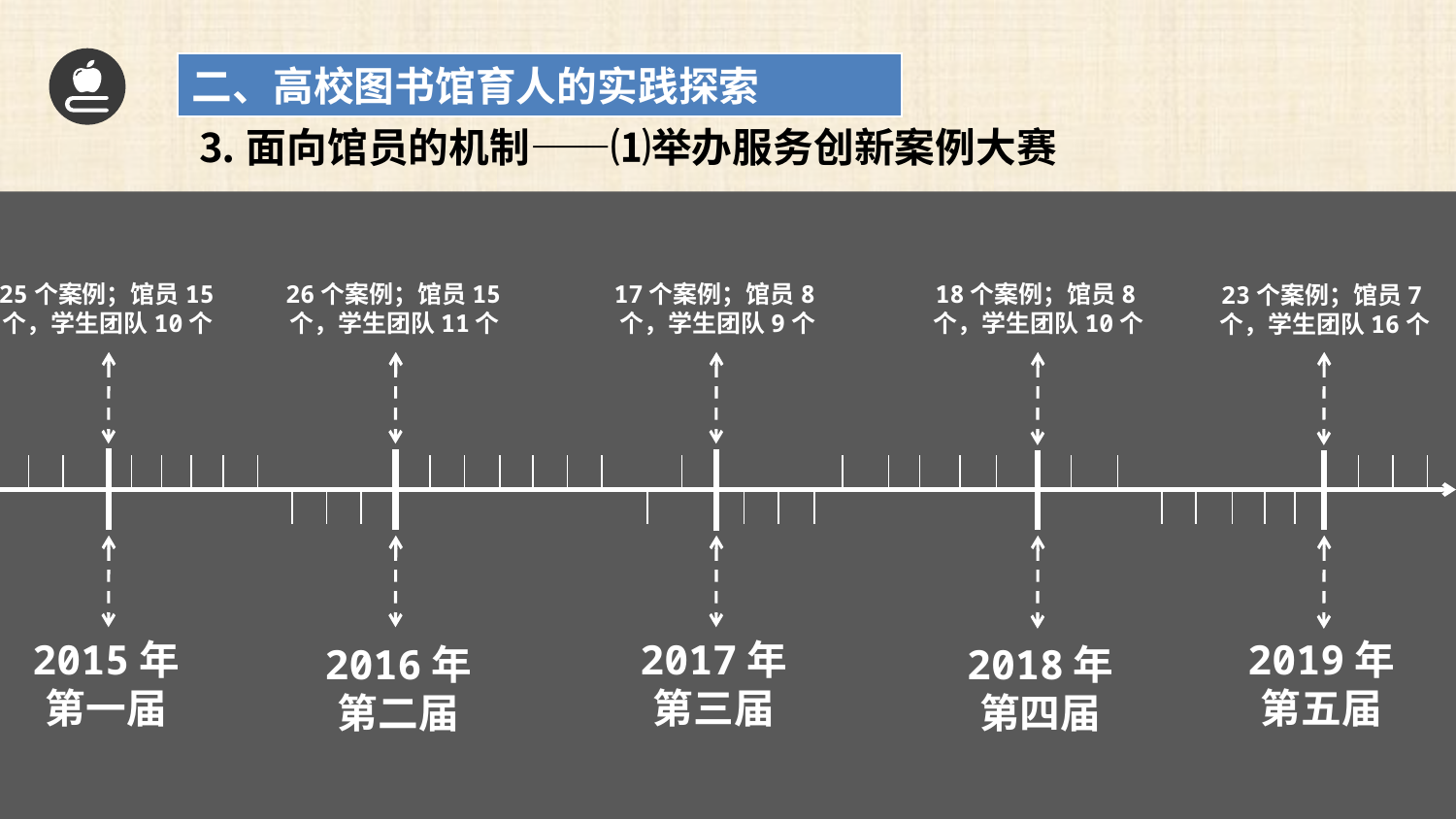

二、高校图书馆育人的实践探索
⒊面向馆员的机制——⑴举办服务创新案例大赛

25个案例；馆员15个，学生团队10个
26个案例；馆员15个，学生团队11个
17个案例；馆员8个，学生团队9个
18个案例；馆员8个，学生团队10个
23个案例；馆员7个，学生团队16个
2015年第一届
2017年第三届
2019年第五届
2016年第二届
2018年第四届